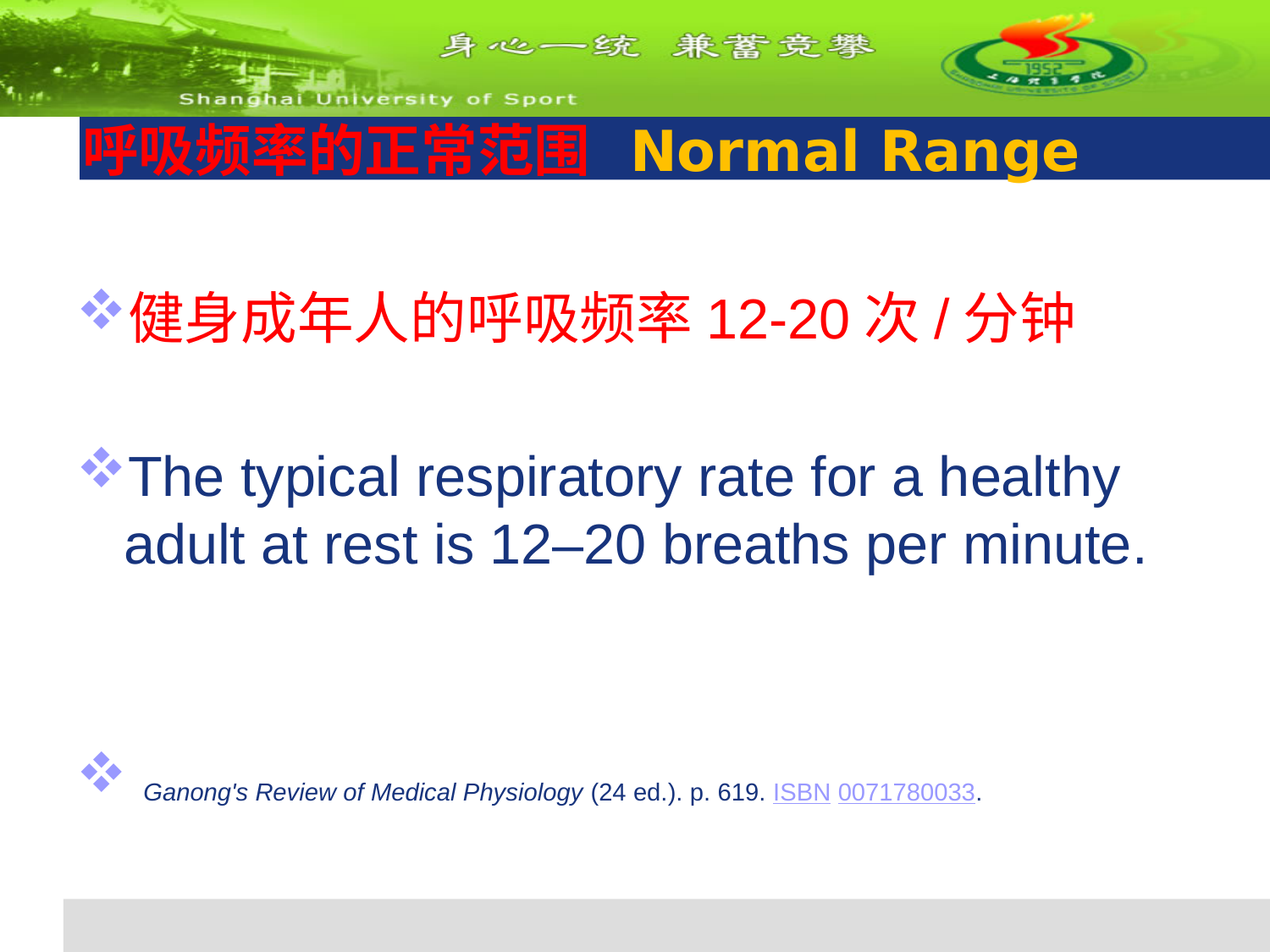

# 呼吸频率的正常范围  Normal Range

健身成年人的呼吸频率12-20次/分钟

The typical respiratory rate for a healthy adult at rest is 12–20 breaths per minute.

 Ganong's Review of Medical Physiology (24 ed.). p. 619. ISBN 0071780033.